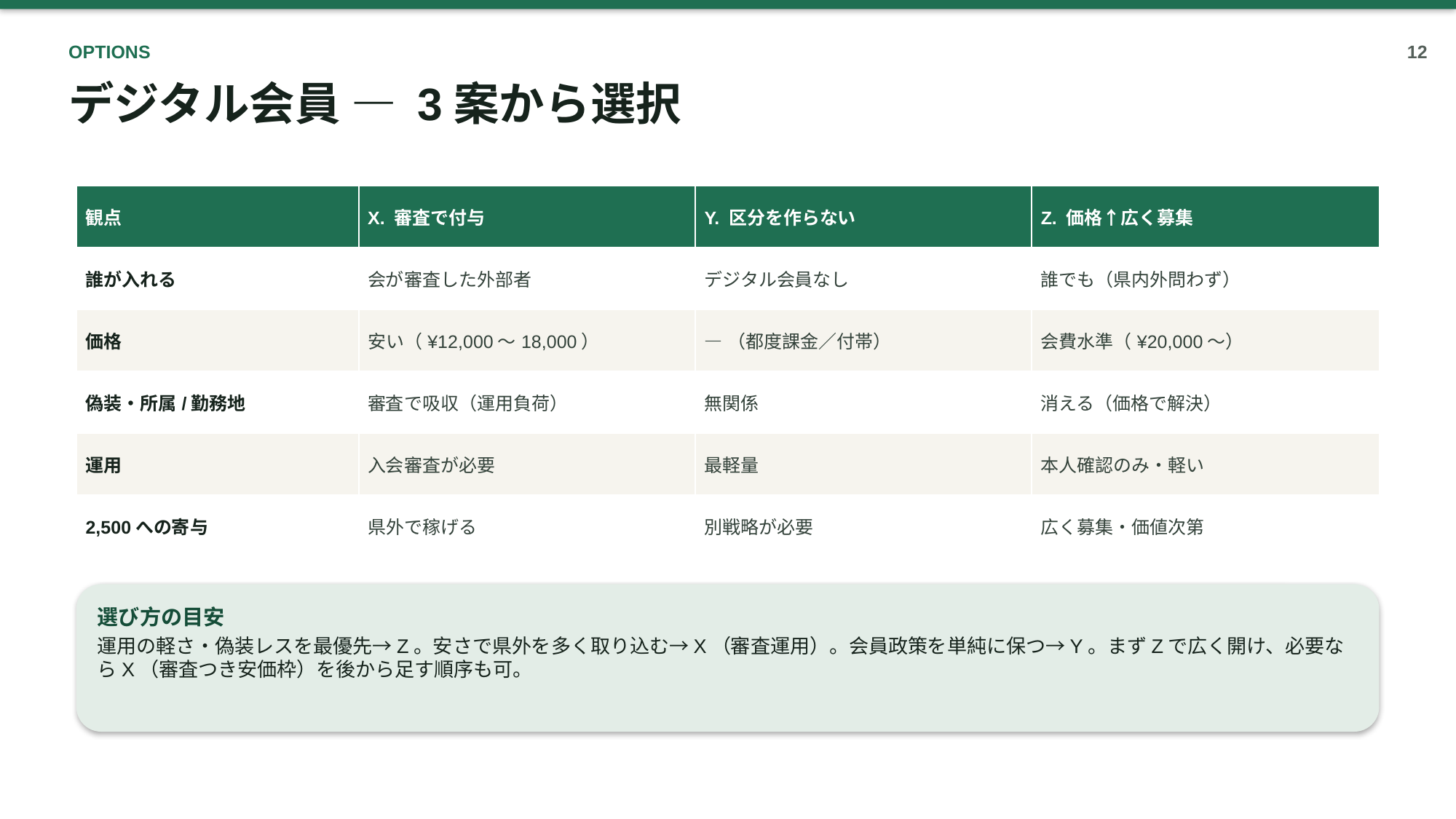

OPTIONS
12
デジタル会員 ― 3案から選択
| 観点 | X. 審査で付与 | Y. 区分を作らない | Z. 価格↑広く募集 |
| --- | --- | --- | --- |
| 誰が入れる | 会が審査した外部者 | デジタル会員なし | 誰でも（県内外問わず） |
| 価格 | 安い（¥12,000〜18,000） | ―（都度課金／付帯） | 会費水準（¥20,000〜） |
| 偽装・所属/勤務地 | 審査で吸収（運用負荷） | 無関係 | 消える（価格で解決） |
| 運用 | 入会審査が必要 | 最軽量 | 本人確認のみ・軽い |
| 2,500への寄与 | 県外で稼げる | 別戦略が必要 | 広く募集・価値次第 |
選び方の目安
運用の軽さ・偽装レスを最優先→Z。安さで県外を多く取り込む→X（審査運用）。会員政策を単純に保つ→Y。まずZで広く開け、必要ならX（審査つき安価枠）を後から足す順序も可。